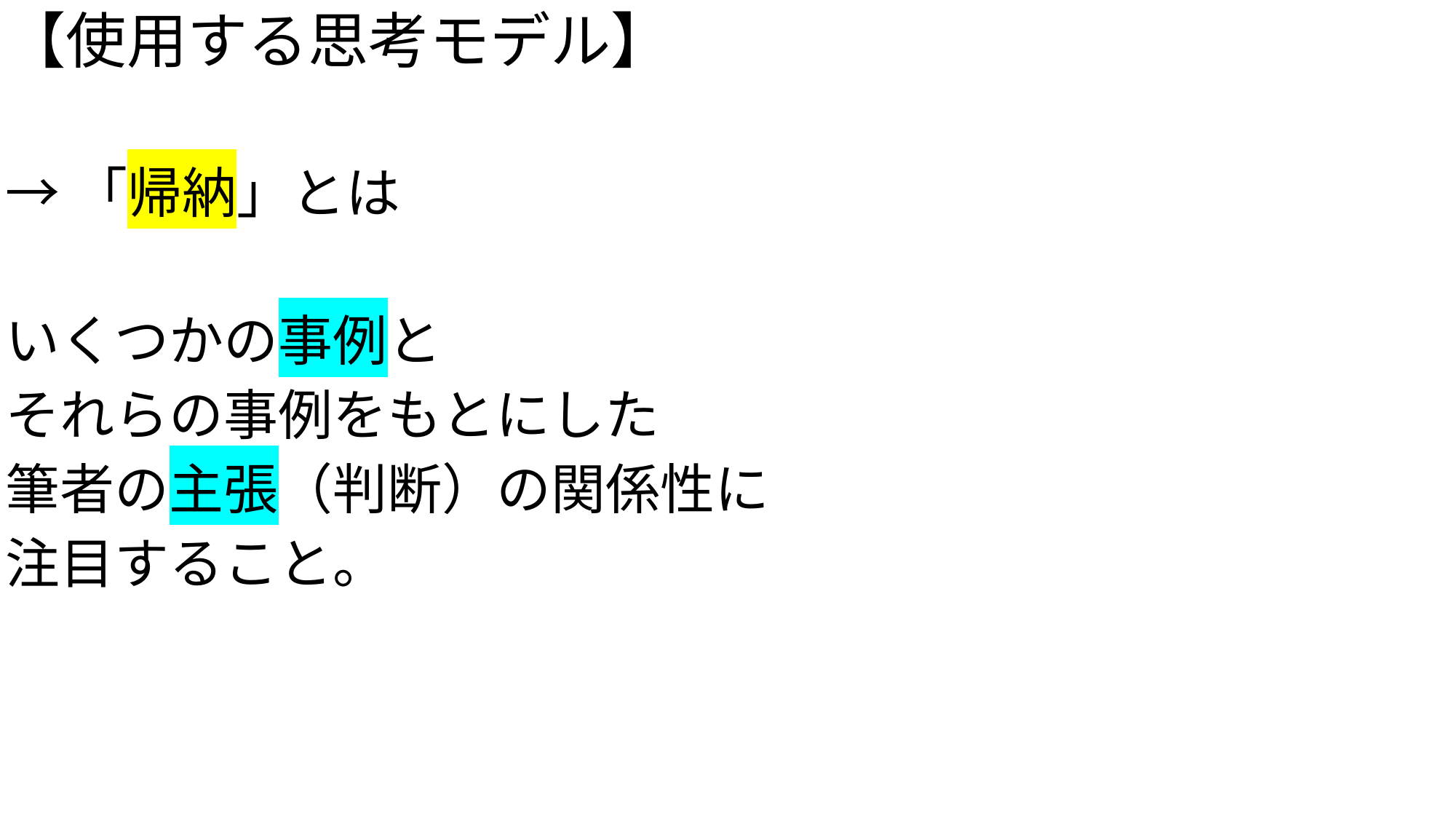

【使用する思考モデル】

→「帰納」とは

いくつかの事例と
それらの事例をもとにした
筆者の主張（判断）の関係性に
注目すること。